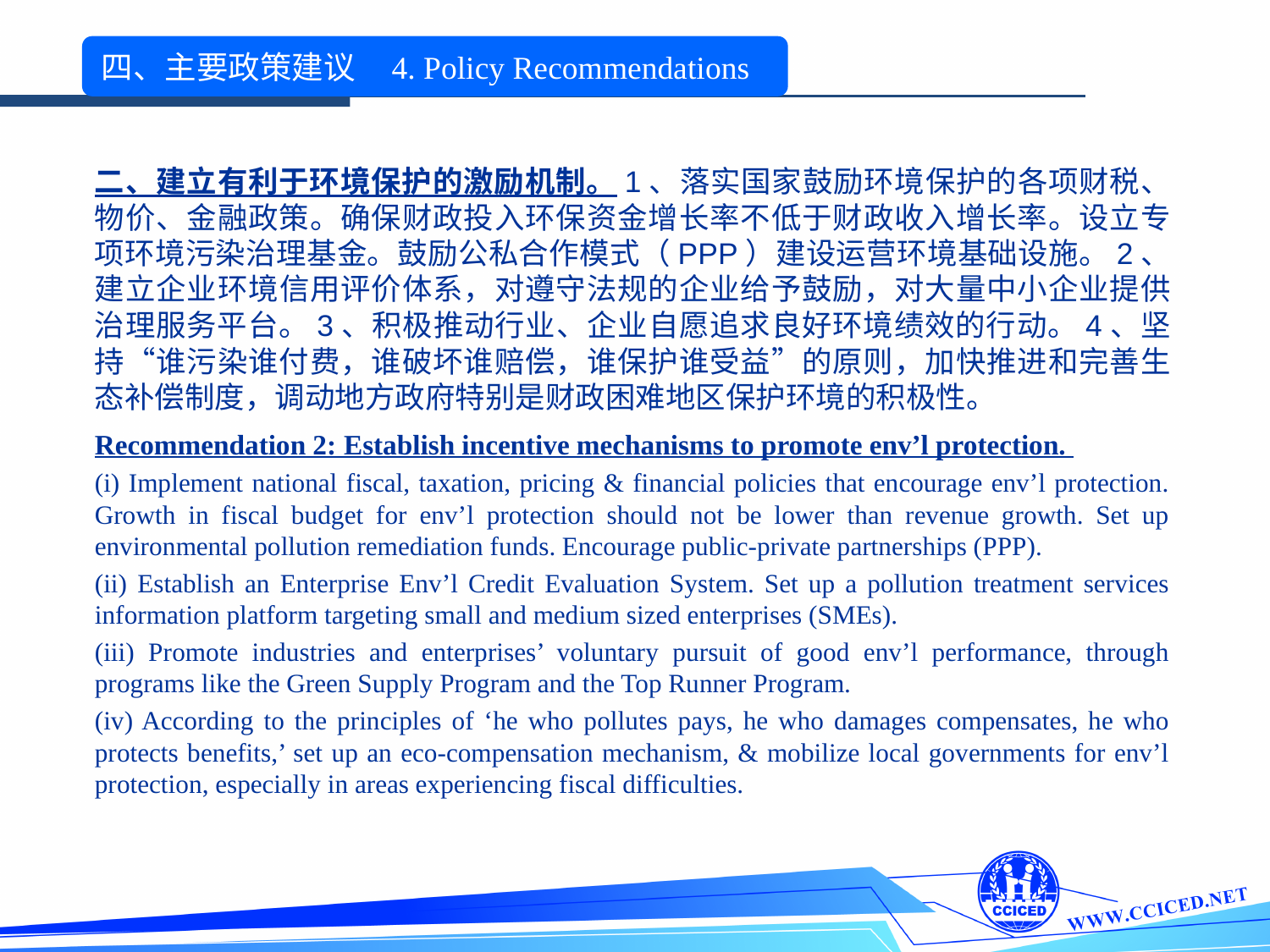

四、主要政策建议    4. Policy Recommendations
二、建立有利于环境保护的激励机制。1、落实国家鼓励环境保护的各项财税、物价、金融政策。确保财政投入环保资金增长率不低于财政收入增长率。设立专项环境污染治理基金。鼓励公私合作模式（PPP）建设运营环境基础设施。2、建立企业环境信用评价体系，对遵守法规的企业给予鼓励，对大量中小企业提供治理服务平台。3、积极推动行业、企业自愿追求良好环境绩效的行动。4、坚持“谁污染谁付费，谁破坏谁赔偿，谁保护谁受益”的原则，加快推进和完善生态补偿制度，调动地方政府特别是财政困难地区保护环境的积极性。
Recommendation 2: Establish incentive mechanisms to promote env’l protection.
(i) Implement national fiscal, taxation, pricing & financial policies that encourage env’l protection. Growth in fiscal budget for env’l protection should not be lower than revenue growth. Set up environmental pollution remediation funds. Encourage public-private partnerships (PPP).
(ii) Establish an Enterprise Env’l Credit Evaluation System. Set up a pollution treatment services information platform targeting small and medium sized enterprises (SMEs).
(iii) Promote industries and enterprises’ voluntary pursuit of good env’l performance, through programs like the Green Supply Program and the Top Runner Program.
(iv) According to the principles of ‘he who pollutes pays, he who damages compensates, he who protects benefits,’ set up an eco-compensation mechanism, & mobilize local governments for env’l protection, especially in areas experiencing fiscal difficulties.